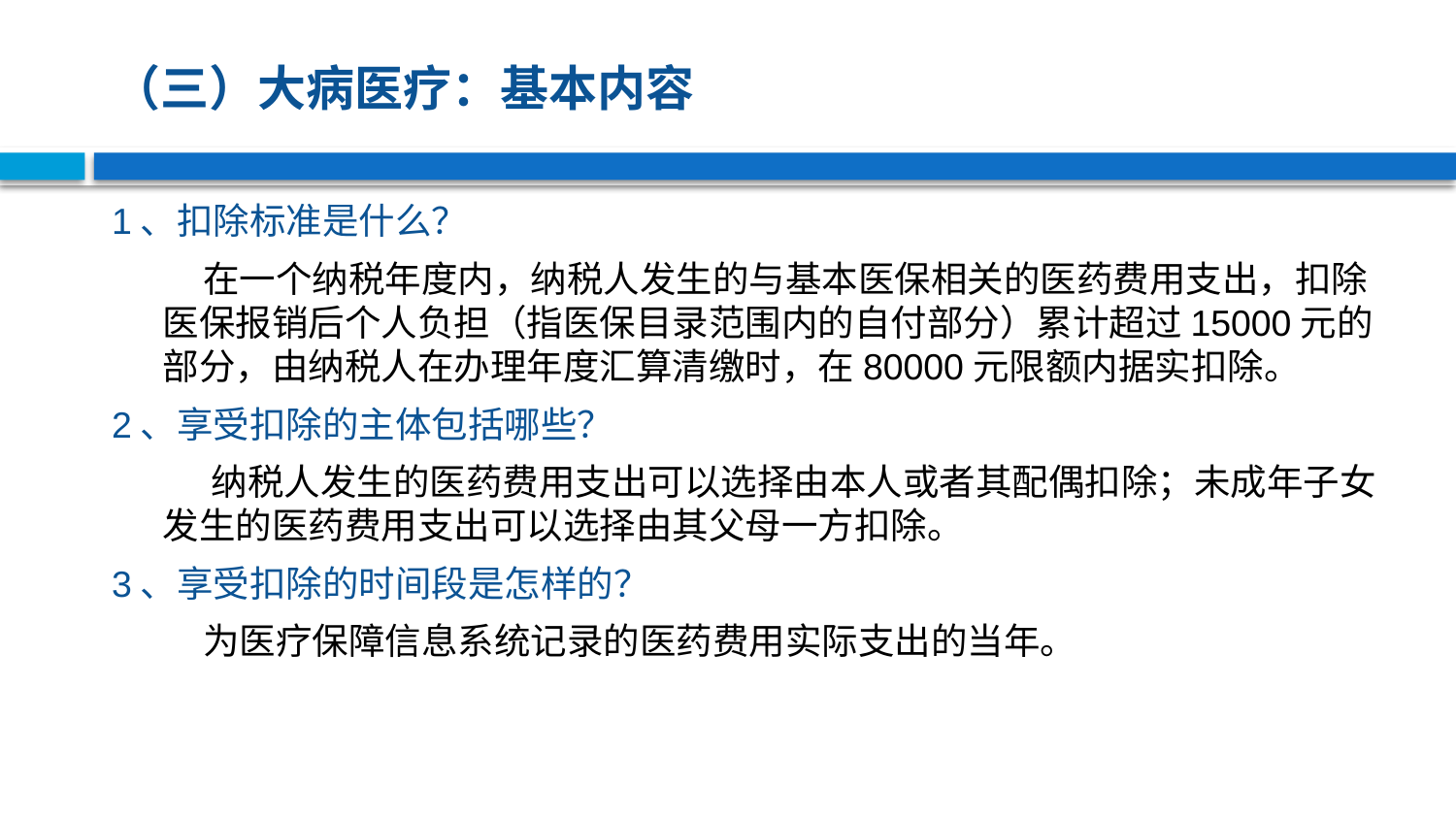

# （三）大病医疗：基本内容
1、扣除标准是什么？
          在一个纳税年度内，纳税人发生的与基本医保相关的医药费用支出，扣除医保报销后个人负担（指医保目录范围内的自付部分）累计超过15000元的部分，由纳税人在办理年度汇算清缴时，在80000元限额内据实扣除。
2、享受扣除的主体包括哪些？
           纳税人发生的医药费用支出可以选择由本人或者其配偶扣除；未成年子女发生的医药费用支出可以选择由其父母一方扣除。
3、享受扣除的时间段是怎样的？
          为医疗保障信息系统记录的医药费用实际支出的当年。